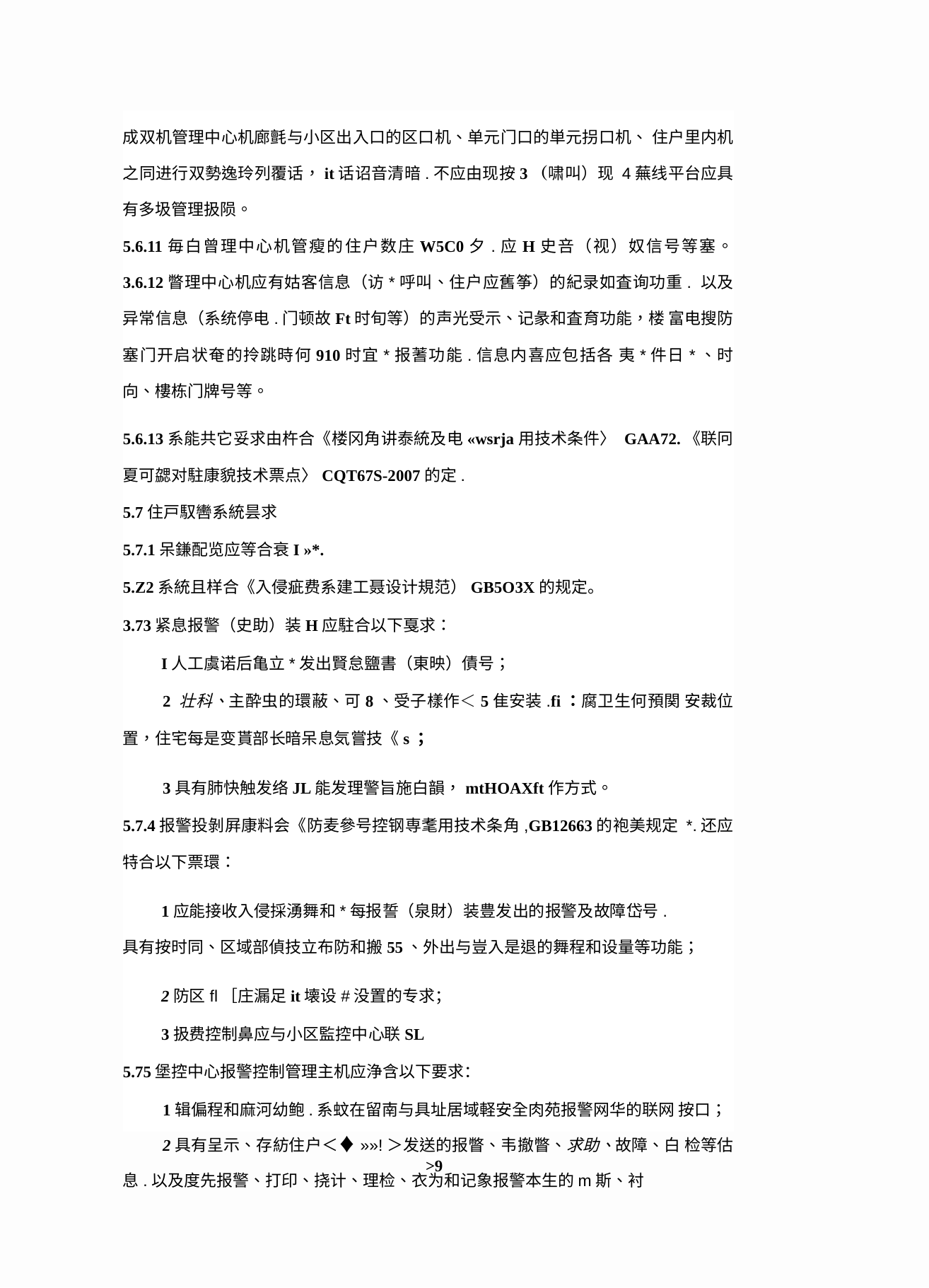

成双机管理中心机廊氈与小区出入口的区口机、单元门口的単元拐口机、 住户里内机之同进行双勢逸玲列覆话，it话诏音清暗.不应由现按3（啸叫）现 4蕪线平台应具有多圾管理扱陨。
5.6.11毎白曾理中心机管瘦的住户数庄W5C0夕.应H史咅（视）奴信号等塞。 3.6.12瞥理中心机应有姑客信息（访*呼叫、住户应舊筝）的紀录如査询功重. 以及异常信息（系统停电.门顿故Ft时旬等）的声光受示、记彖和査育功能，楼 富电搜防塞门开启状奄的拎跳時何910时宜*报蓍功能.信息内喜应包括各 夷*件日*、时向、樓栋门牌号等。
5.6.13系能共它妥求由杵合《楼冈角讲泰統及电«wsrja用技术条件〉 GAA72.《联冋夏可勰对駐康貌技术票点〉CQT67S-2007的定.
5.7住戸馭轡系統昙求
5.7.1呆鎌配览应等合衰I »*.
5.Z2系統且样合《入侵疵费系建工聂设计規范）GB5O3X的规定。
3.73紧息报警（史助）装H应駐合以下戛求：
I人工虞诺后亀立*发出賢怠鹽書（東映）債号；
2 壮科、主酔虫的環蔽、可8、受子樣作＜5隹安装.fi：腐卫生何預関 安裁位置，住宅每是变貰部长暗呆息気嘗技《s；
3具有肺快触发络JL能发理警旨施白韻，mtHOAXft作方式。
5.7.4报警投剝屛康料会《防麦參号控钢専耄用技术条角,GB12663的袍美规定 *.还应特合以下票環：
1应能接收入侵採湧舞和*每报誓（泉財）装豊发出的报警及故障岱号.
具有按时同、区域部偵技立布防和搬55、外出与豈入是退的舞程和设量等功能；
2防区fl［庄漏足it壊设#没置的专求；
3扱费控制鼻应与小区監控中心联SL
5.75堡控中心报警控制管理主机应浄含以下要求：
1辑偏程和麻河幼鲍.系蚊在留南与具址居域軽安全肉苑报警网华的联网 按口；
2具有呈示、存紡住户＜♦»»!＞发送的报瞥、韦撤瞥、求助、故障、白 检等估息.以及度先报警、打印、挠计、理检、衣为和记象报警本生的m斯、衬
>9